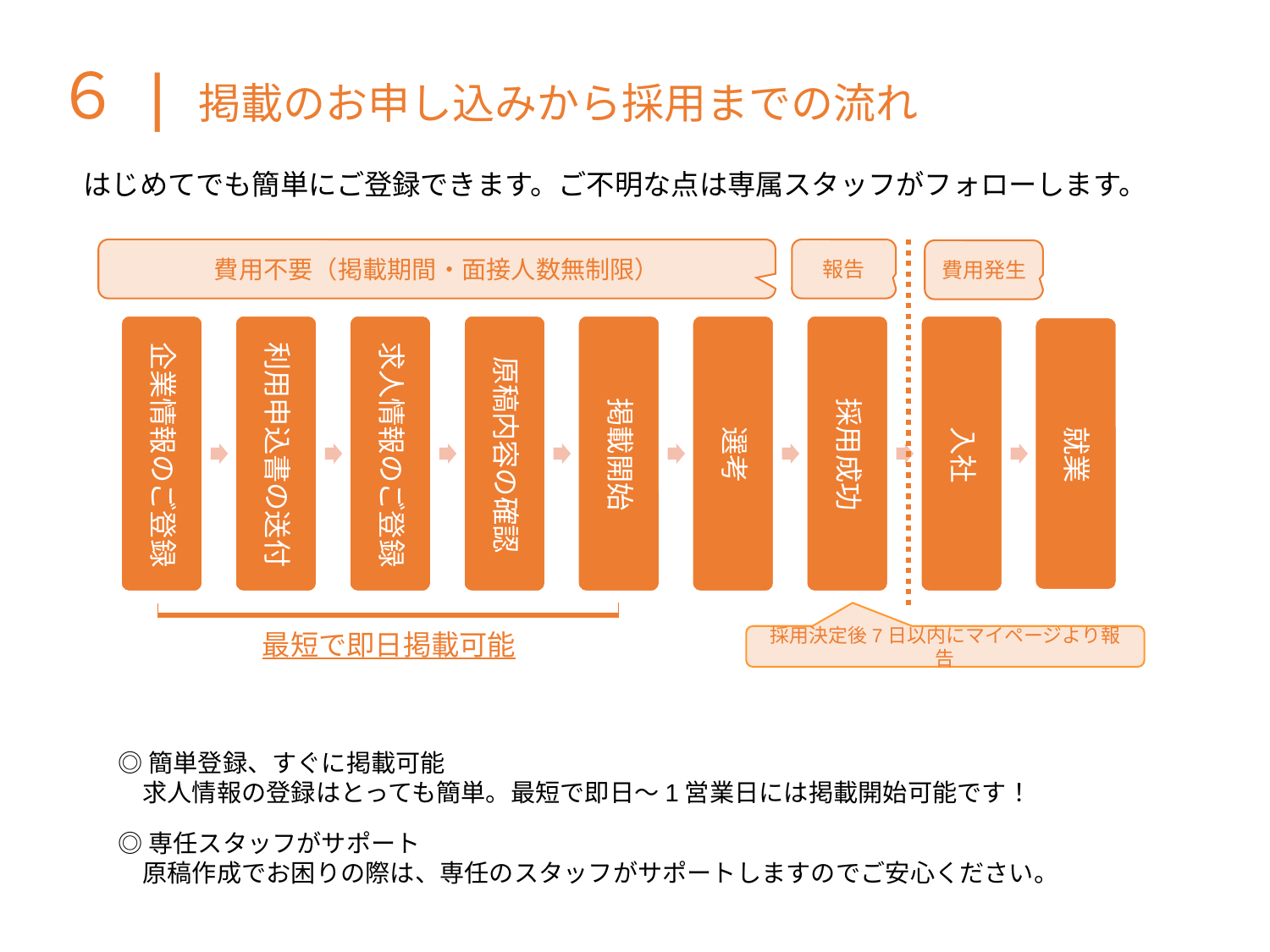

６ | 掲載のお申し込みから採用までの流れ
はじめてでも簡単にご登録できます。ご不明な点は専属スタッフがフォローします。
報告
費用不要（掲載期間・面接人数無制限）
費用発生
企業情報のご登録

利用申込書の送付

求人情報のご登録

原稿内容の確認

掲載開始

選考

採用成功

入社

就業
最短で即日掲載可能
採用決定後7日以内にマイページより報告
◎簡単登録、すぐに掲載可能
　求人情報の登録はとっても簡単。最短で即日～1営業日には掲載開始可能です！

◎専任スタッフがサポート
　原稿作成でお困りの際は、専任のスタッフがサポートしますのでご安心ください。